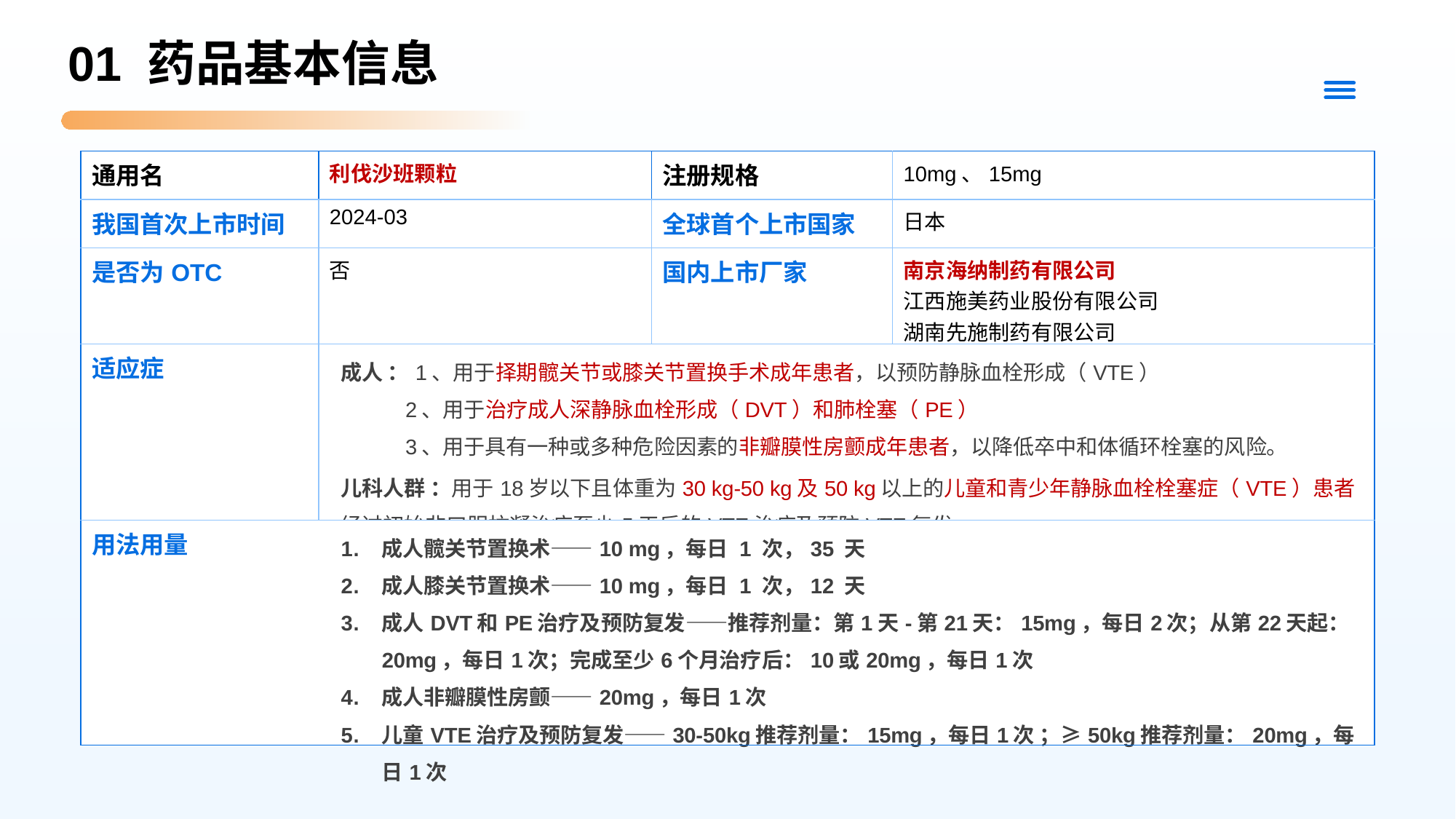

01 药品基本信息
| 通用名 | 利伐沙班颗粒 | 注册规格 | 10mg、15mg |
| --- | --- | --- | --- |
| 我国首次上市时间 | 2024-03 | 全球首个上市国家 | 日本 |
| 是否为OTC | 否 | 国内上市厂家 | 南京海纳制药有限公司 江西施美药业股份有限公司 湖南先施制药有限公司 |
| 适应症 | 成人 ：1、用于择期髋关节或膝关节置换手术成年患者，以预防静脉血栓形成（VTE） 2、用于治疗成人深静脉血栓形成（DVT）和肺栓塞（PE） 3、用于具有一种或多种危险因素的非瓣膜性房颤成年患者，以降低卒中和体循环栓塞的风险。 儿科人群 ：用于18岁以下且体重为30 kg-50 kg及50 kg以上的儿童和青少年静脉血栓栓塞症（VTE）患者经过初始非口服抗凝治疗至少5天后的VTE治疗及预防VTE复发。 |  |  |
| 用法用量 | 成人髋关节置换术——10 mg，每日 1 次，35 天 成人膝关节置换术——10 mg，每日 1 次，12 天 成人DVT和PE治疗及预防复发——推荐剂量：第1天-第21天：15mg，每日2次；从第22天起：20mg，每日1次；完成至少6个月治疗后：10或20mg，每日1次 成人非瓣膜性房颤——20mg，每日1次 儿童VTE治疗及预防复发——30-50kg推荐剂量：15mg，每日1次 ；≥50kg推荐剂量：20mg，每日1次 |  |  |